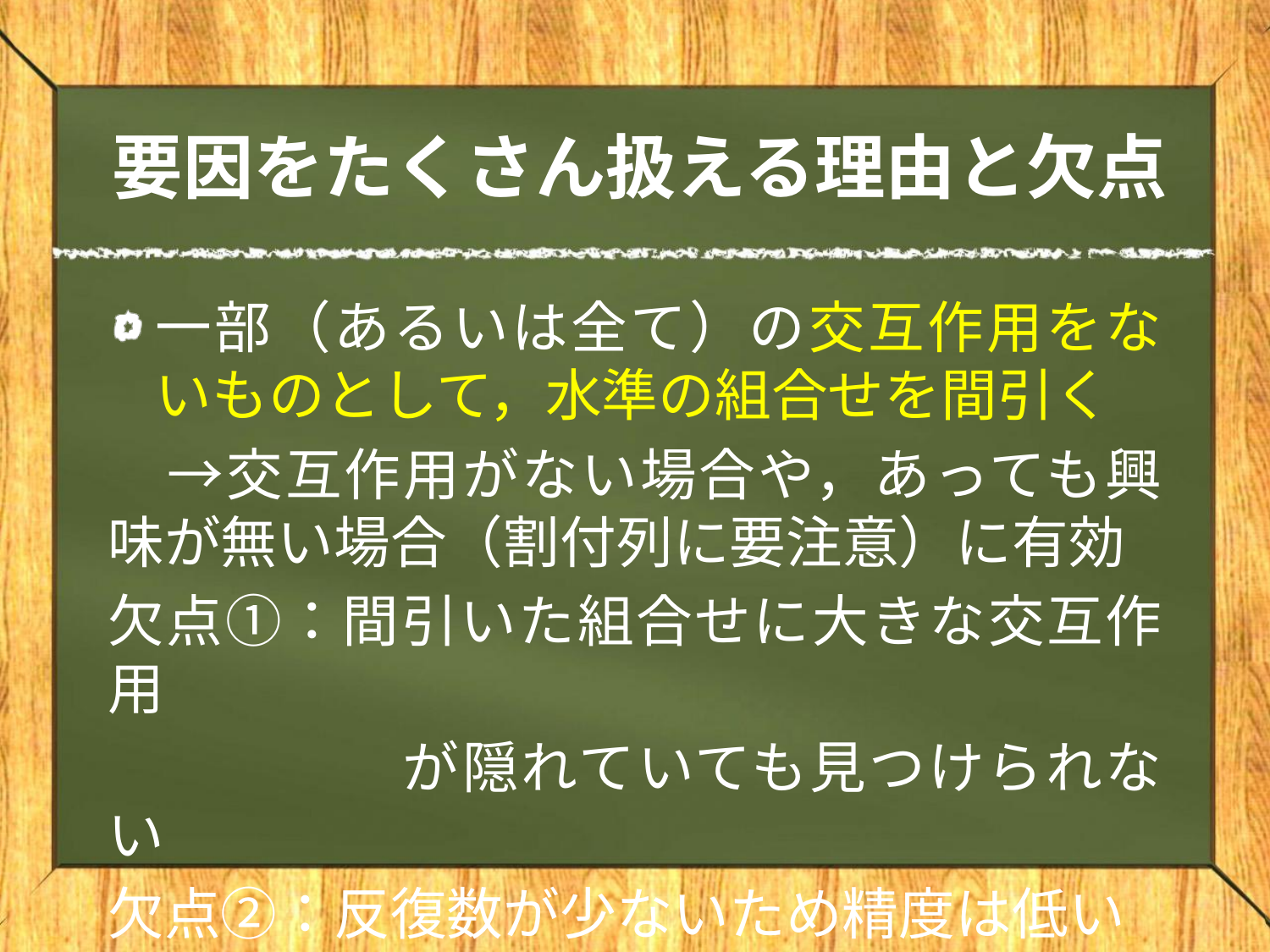

# 要因をたくさん扱える理由と欠点
一部（あるいは全て）の交互作用をないものとして，水準の組合せを間引く
　→交互作用がない場合や，あっても興味が無い場合（割付列に要注意）に有効
欠点①：間引いた組合せに大きな交互作用
　　　　　が隠れていても見つけられない
欠点②：反復数が少ないため精度は低い